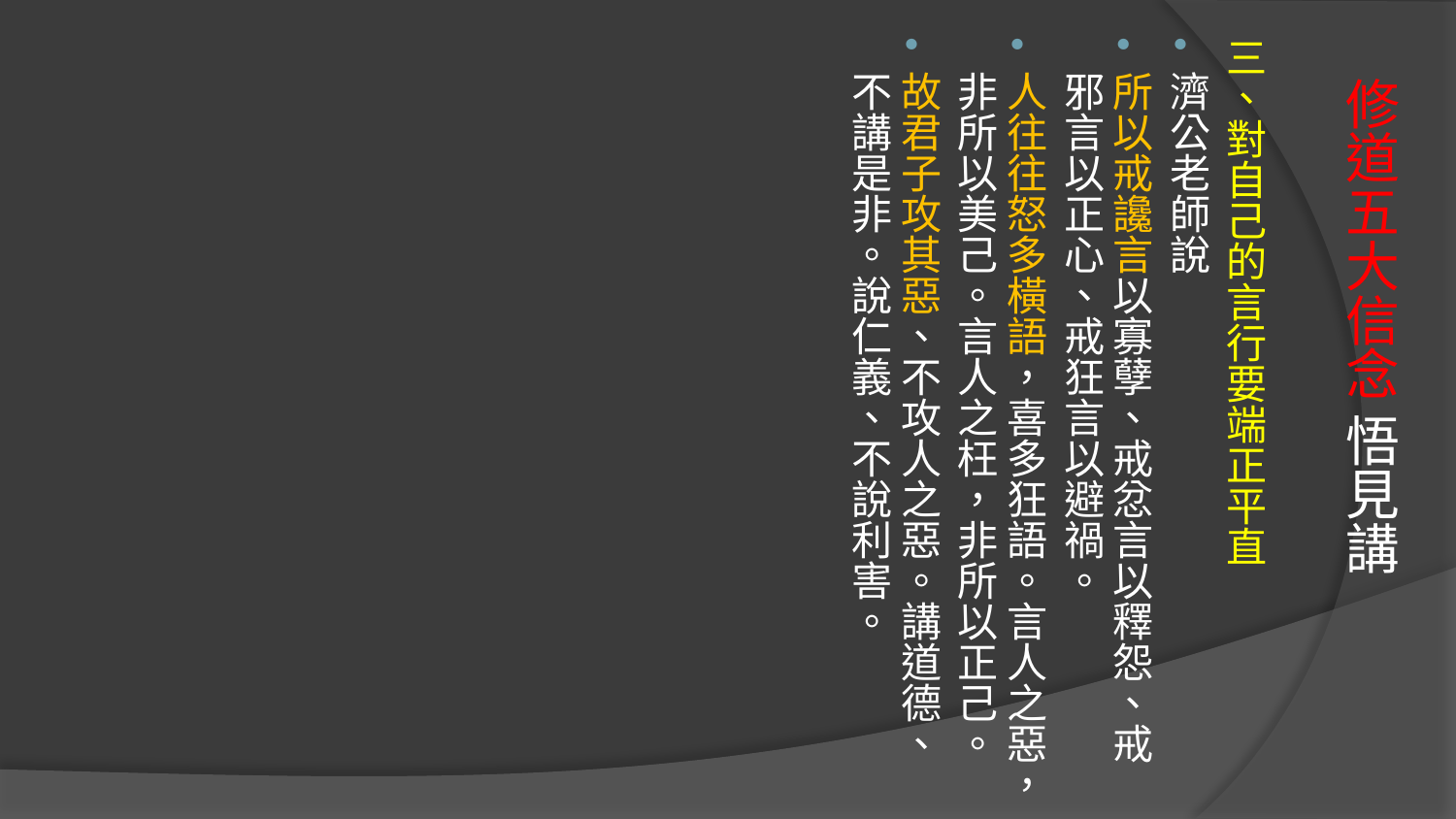

三、對自己的言行要端正平直
濟公老師說
所以戒讒言以寡孽、戒忿言以釋怨、戒邪言以正心、戒狂言以避禍。
人往往怒多橫語，喜多狂語。言人之惡，非所以美己。言人之枉，非所以正己。
故君子攻其惡、不攻人之惡。講道德、不講是非。說仁義、不說利害。

# 修道五大信念 悟見講